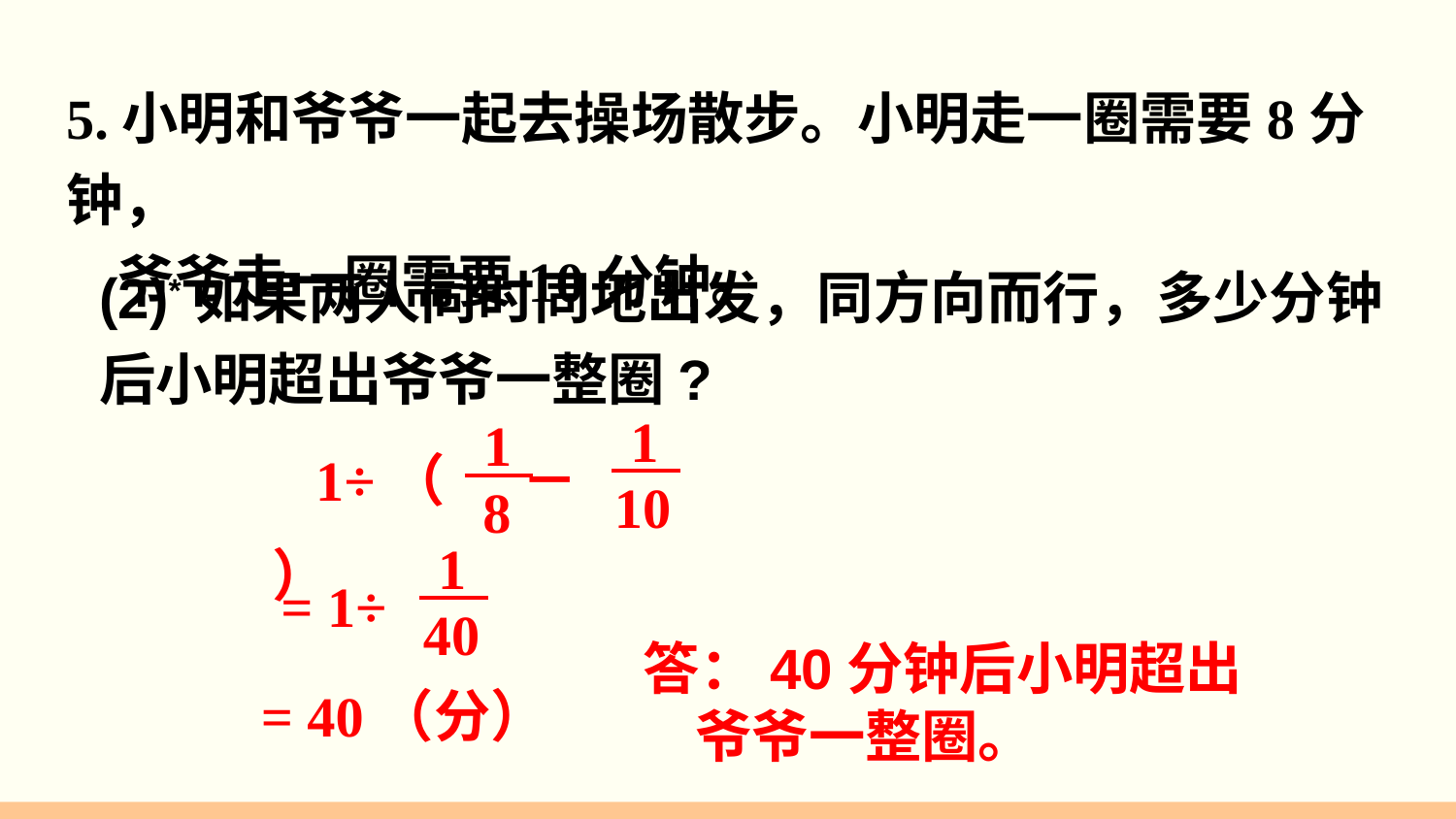

5.小明和爷爷一起去操场散步。小明走一圈需要8分钟，
   爷爷走一圈需要10分钟。
(2)*如果两人同时同地出发，同方向而行，多少分钟后小明超出爷爷一整圈?
 1
 10
 1
 8
    1÷（      －       ）
 1
 40
= 1÷
答：40分钟后小明超出
   爷爷一整圈。
 = 40（分）